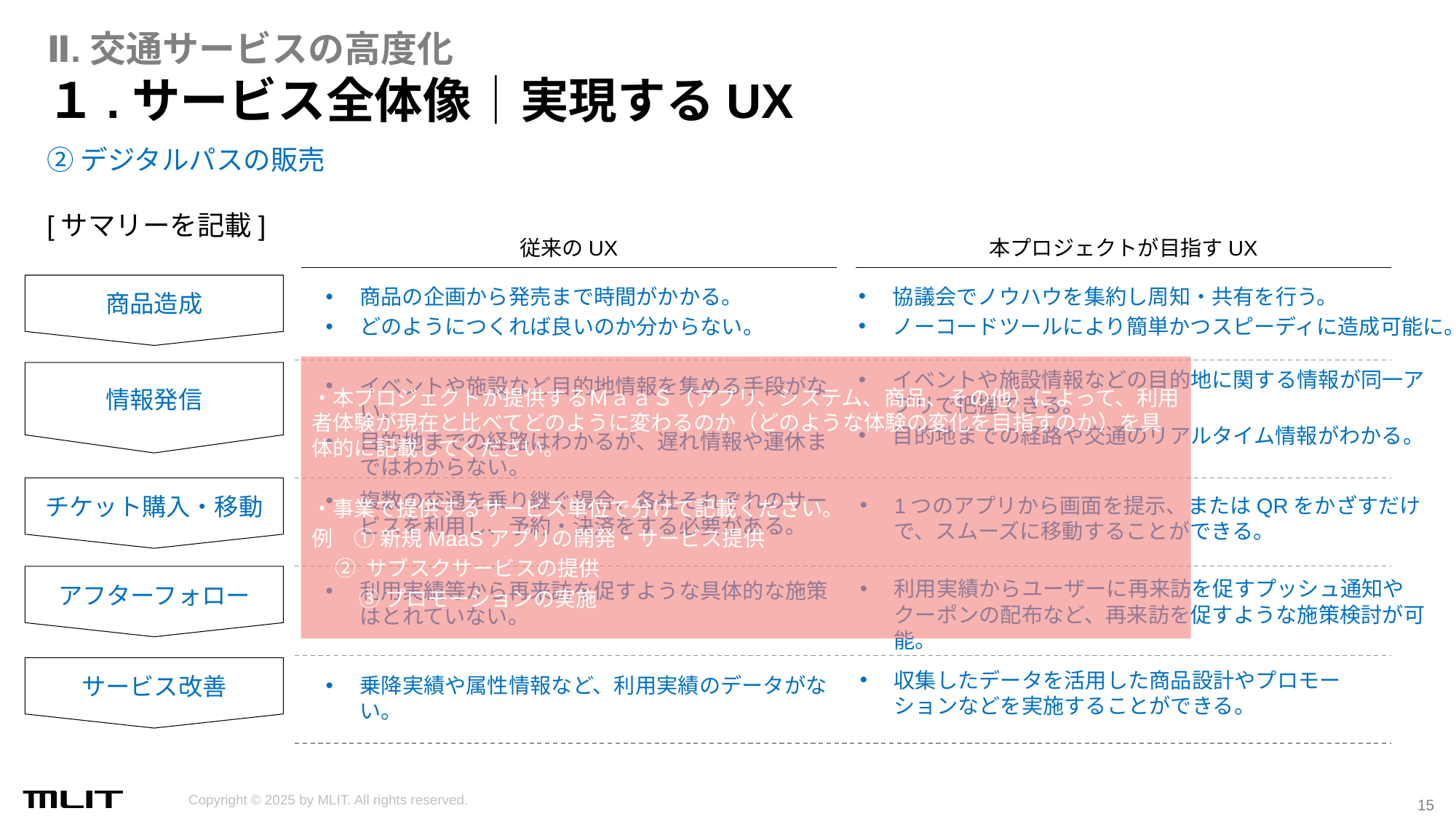

Ⅱ.交通サービスの高度化
# １.サービス全体像│実現するUX
②デジタルパスの販売
[サマリーを記載]
従来のUX
本プロジェクトが目指すUX
商品造成
協議会でノウハウを集約し周知・共有を行う。
ノーコードツールにより簡単かつスピーディに造成可能に。
商品の企画から発売まで時間がかかる。
どのようにつくれば良いのか分からない。
・本プロジェクトが提供するＭａａＳ（アプリ、システム、商品、その他）によって、利用者体験が現在と比べてどのように変わるのか（どのような体験の変化を目指すのか）を具体的に記載してください。

・事業で提供するサービス単位で分けて記載ください。
例　① 新規MaaSアプリの開発・サービス提供
     ② サブスクサービスの提供
　　 ③ プロモーションの実施​
イベントや施設情報などの目的地に関する情報が同一アプリで把握できる。
目的地までの経路や交通のリアルタイム情報がわかる。
情報発信
イベントや施設など目的地情報を集める手段がない。
目的地までの経路はわかるが、遅れ情報や運休まではわからない。
チケット購入・移動
複数の交通を乗り継ぐ場合、各社それぞれのサービスを利用し、予約・決済をする必要がある。
1つのアプリから画面を提示、またはQRをかざすだけで、スムーズに移動することができる。
アフターフォロー
利用実績からユーザーに再来訪を促すプッシュ通知やクーポンの配布など、再来訪を促すような施策検討が可能。
利用実績等から再来訪を促すような具体的な施策はとれていない。
サービス改善
収集したデータを活用した商品設計やプロモーションなどを実施することができる。
乗降実績や属性情報など、利用実績のデータがない。